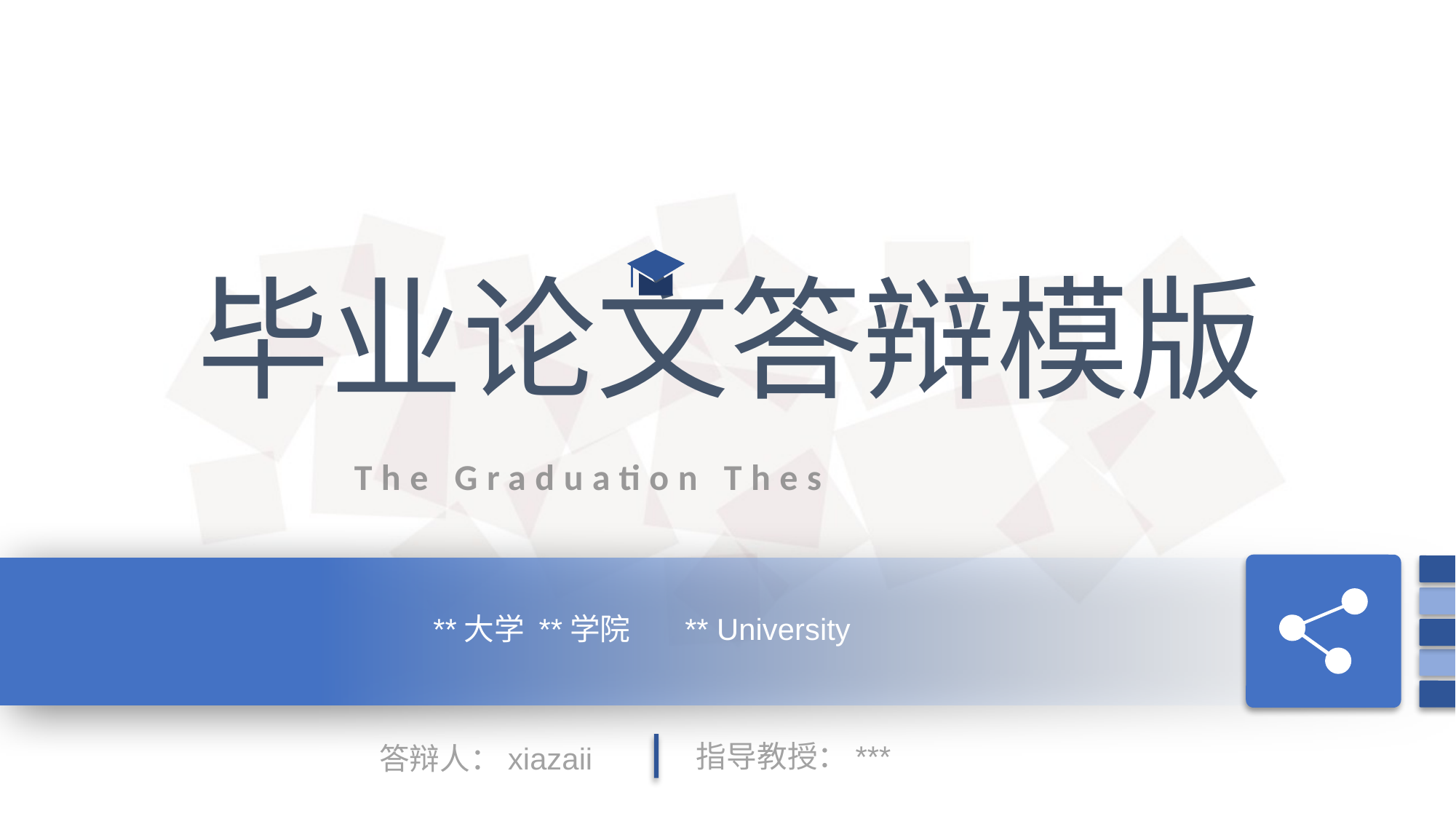

毕业论文答辩模版

The Graduation Thesis Defense

**大学 **学院       ** University

指导教授：***
答辩人：xiazaii